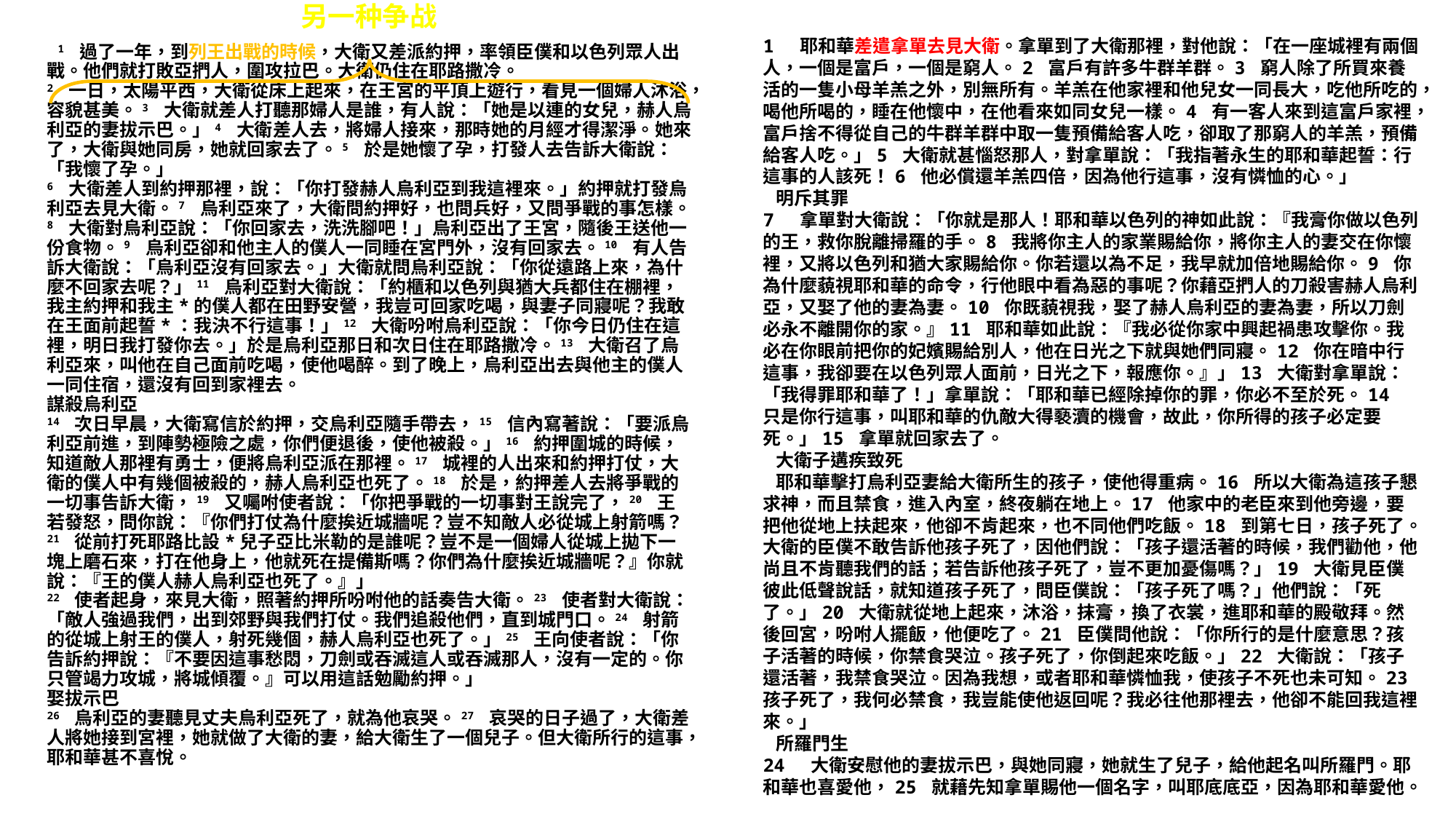

另一种争战
1  耶和華差遣拿單去見大衛。拿單到了大衛那裡，對他說：「在一座城裡有兩個人，一個是富戶，一個是窮人。2 富戶有許多牛群羊群。3 窮人除了所買來養活的一隻小母羊羔之外，別無所有。羊羔在他家裡和他兒女一同長大，吃他所吃的，喝他所喝的，睡在他懷中，在他看來如同女兒一樣。4 有一客人來到這富戶家裡，富戶捨不得從自己的牛群羊群中取一隻預備給客人吃，卻取了那窮人的羊羔，預備給客人吃。」5 大衛就甚惱怒那人，對拿單說：「我指著永生的耶和華起誓：行這事的人該死！6 他必償還羊羔四倍，因為他行這事，沒有憐恤的心。」
  明斥其罪
7  拿單對大衛說：「你就是那人！耶和華以色列的神如此說：『我膏你做以色列的王，救你脫離掃羅的手。8 我將你主人的家業賜給你，將你主人的妻交在你懷裡，又將以色列和猶大家賜給你。你若還以為不足，我早就加倍地賜給你。9 你為什麼藐視耶和華的命令，行他眼中看為惡的事呢？你藉亞捫人的刀殺害赫人烏利亞，又娶了他的妻為妻。10 你既藐視我，娶了赫人烏利亞的妻為妻，所以刀劍必永不離開你的家。』11 耶和華如此說：『我必從你家中興起禍患攻擊你。我必在你眼前把你的妃嬪賜給別人，他在日光之下就與她們同寢。12 你在暗中行這事，我卻要在以色列眾人面前，日光之下，報應你。』」13 大衛對拿單說：「我得罪耶和華了！」拿單說：「耶和華已經除掉你的罪，你必不至於死。14 只是你行這事，叫耶和華的仇敵大得褻瀆的機會，故此，你所得的孩子必定要死。」15 拿單就回家去了。
  大衛子遘疾致死
  耶和華擊打烏利亞妻給大衛所生的孩子，使他得重病。16 所以大衛為這孩子懇求神，而且禁食，進入內室，終夜躺在地上。17 他家中的老臣來到他旁邊，要把他從地上扶起來，他卻不肯起來，也不同他們吃飯。18 到第七日，孩子死了。大衛的臣僕不敢告訴他孩子死了，因他們說：「孩子還活著的時候，我們勸他，他尚且不肯聽我們的話；若告訴他孩子死了，豈不更加憂傷嗎？」19 大衛見臣僕彼此低聲說話，就知道孩子死了，問臣僕說：「孩子死了嗎？」他們說：「死了。」20 大衛就從地上起來，沐浴，抹膏，換了衣裳，進耶和華的殿敬拜。然後回宮，吩咐人擺飯，他便吃了。21 臣僕問他說：「你所行的是什麼意思？孩子活著的時候，你禁食哭泣。孩子死了，你倒起來吃飯。」22 大衛說：「孩子還活著，我禁食哭泣。因為我想，或者耶和華憐恤我，使孩子不死也未可知。23 孩子死了，我何必禁食，我豈能使他返回呢？我必往他那裡去，他卻不能回我這裡來。」
  所羅門生
24  大衛安慰他的妻拔示巴，與她同寢，她就生了兒子，給他起名叫所羅門。耶和華也喜愛他，25 就藉先知拿單賜他一個名字，叫耶底底亞，因為耶和華愛他。
​ 1 過了一年，到列王出戰的時候，大衛又差派約押，率領臣僕和以色列眾人出戰。他們就打敗亞捫人，圍攻拉巴。大衛仍住在耶路撒冷。
2 一日，太陽平西，大衛從床上起來，在王宮的平頂上遊行，看見一個婦人沐浴，容貌甚美。3 大衛就差人打聽那婦人是誰，有人說：「她是以連的女兒，赫人烏利亞的妻拔示巴。」4 大衛差人去，將婦人接來，那時她的月經才得潔淨。她來了，大衛與她同房，她就回家去了。5 於是她懷了孕，打發人去告訴大衛說：「我懷了孕。」
6 大衛差人到約押那裡，說：「你打發赫人烏利亞到我這裡來。」約押就打發烏利亞去見大衛。7 烏利亞來了，大衛問約押好，也問兵好，又問爭戰的事怎樣。8 大衛對烏利亞說：「你回家去，洗洗腳吧！」烏利亞出了王宮，隨後王送他一份食物。9 烏利亞卻和他主人的僕人一同睡在宮門外，沒有回家去。10 有人告訴大衛說：「烏利亞沒有回家去。」大衛就問烏利亞說：「你從遠路上來，為什麼不回家去呢？」11 烏利亞對大衛說：「約櫃和以色列與猶大兵都住在棚裡，我主約押和我主*的僕人都在田野安營，我豈可回家吃喝，與妻子同寢呢？我敢在王面前起誓*：我決不行這事！」12 大衛吩咐烏利亞說：「你今日仍住在這裡，明日我打發你去。」於是烏利亞那日和次日住在耶路撒冷。13 大衛召了烏利亞來，叫他在自己面前吃喝，使他喝醉。到了晚上，烏利亞出去與他主的僕人一同住宿，還沒有回到家裡去。
謀殺烏利亞
14 次日早晨，大衛寫信於約押，交烏利亞隨手帶去，15 信內寫著說：「要派烏利亞前進，到陣勢極險之處，你們便退後，使他被殺。」16 約押圍城的時候，知道敵人那裡有勇士，便將烏利亞派在那裡。17 城裡的人出來和約押打仗，大衛的僕人中有幾個被殺的，赫人烏利亞也死了。18 於是，約押差人去將爭戰的一切事告訴大衛，19 又囑咐使者說：「你把爭戰的一切事對王說完了，20 王若發怒，問你說：『你們打仗為什麼挨近城牆呢？豈不知敵人必從城上射箭嗎？21 從前打死耶路比設*兒子亞比米勒的是誰呢？豈不是一個婦人從城上拋下一塊上磨石來，打在他身上，他就死在提備斯嗎？你們為什麼挨近城牆呢？』你就說：『王的僕人赫人烏利亞也死了。』」
22 使者起身，來見大衛，照著約押所吩咐他的話奏告大衛。23 使者對大衛說：「敵人強過我們，出到郊野與我們打仗。我們追殺他們，直到城門口。24 射箭的從城上射王的僕人，射死幾個，赫人烏利亞也死了。」25 王向使者說：「你告訴約押說：『不要因這事愁悶，刀劍或吞滅這人或吞滅那人，沒有一定的。你只管竭力攻城，將城傾覆。』可以用這話勉勵約押。」
娶拔示巴
26 烏利亞的妻聽見丈夫烏利亞死了，就為他哀哭。27 哀哭的日子過了，大衛差人將她接到宮裡，她就做了大衛的妻，給大衛生了一個兒子。但大衛所行的這事，耶和華甚不喜悅。